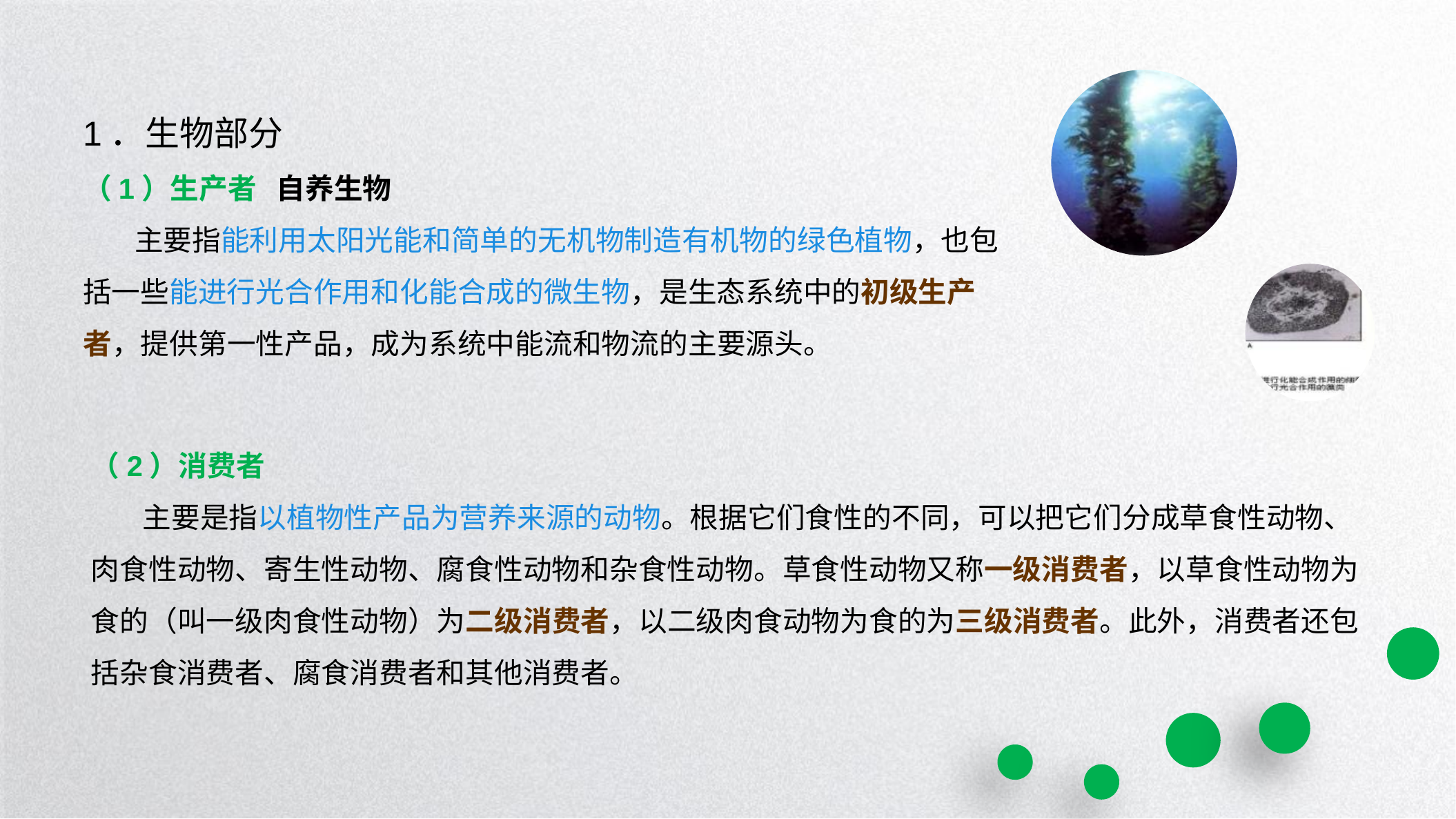

1．生物部分
（1）生产者   自养生物
       主要指能利用太阳光能和简单的无机物制造有机物的绿色植物，也包括一些能进行光合作用和化能合成的微生物，是生态系统中的初级生产者，提供第一性产品，成为系统中能流和物流的主要源头。

（2）消费者
       主要是指以植物性产品为营养来源的动物。根据它们食性的不同，可以把它们分成草食性动物、肉食性动物、寄生性动物、腐食性动物和杂食性动物。草食性动物又称一级消费者，以草食性动物为食的（叫一级肉食性动物）为二级消费者，以二级肉食动物为食的为三级消费者。此外，消费者还包括杂食消费者、腐食消费者和其他消费者。